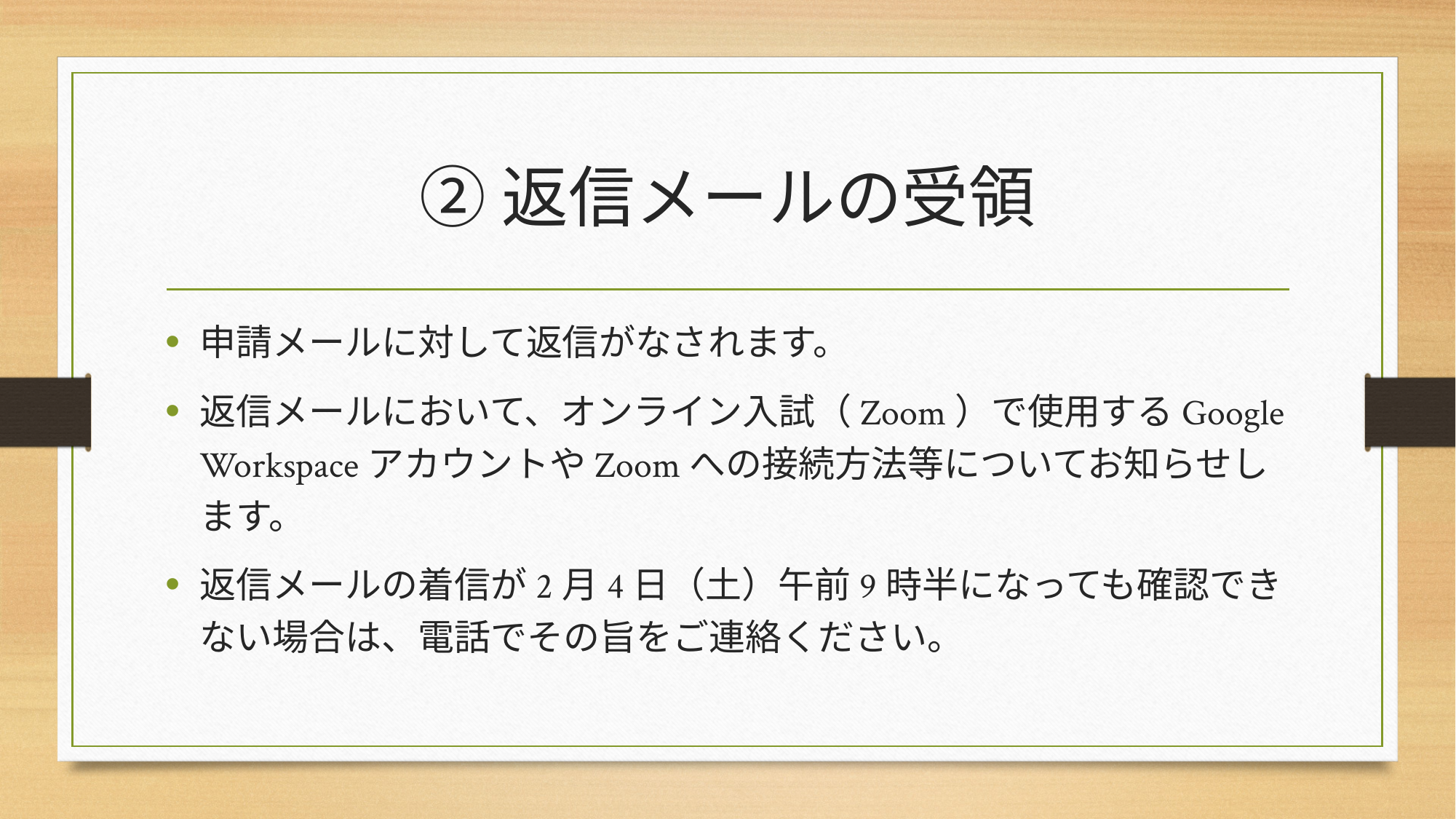

# ②返信メールの受領
申請メールに対して返信がなされます。
返信メールにおいて、オンライン入試（Zoom）で使用するGoogle WorkspaceアカウントやZoomへの接続方法等についてお知らせします。
返信メールの着信が2月4日（土）午前9時半になっても確認できない場合は、電話でその旨をご連絡ください。